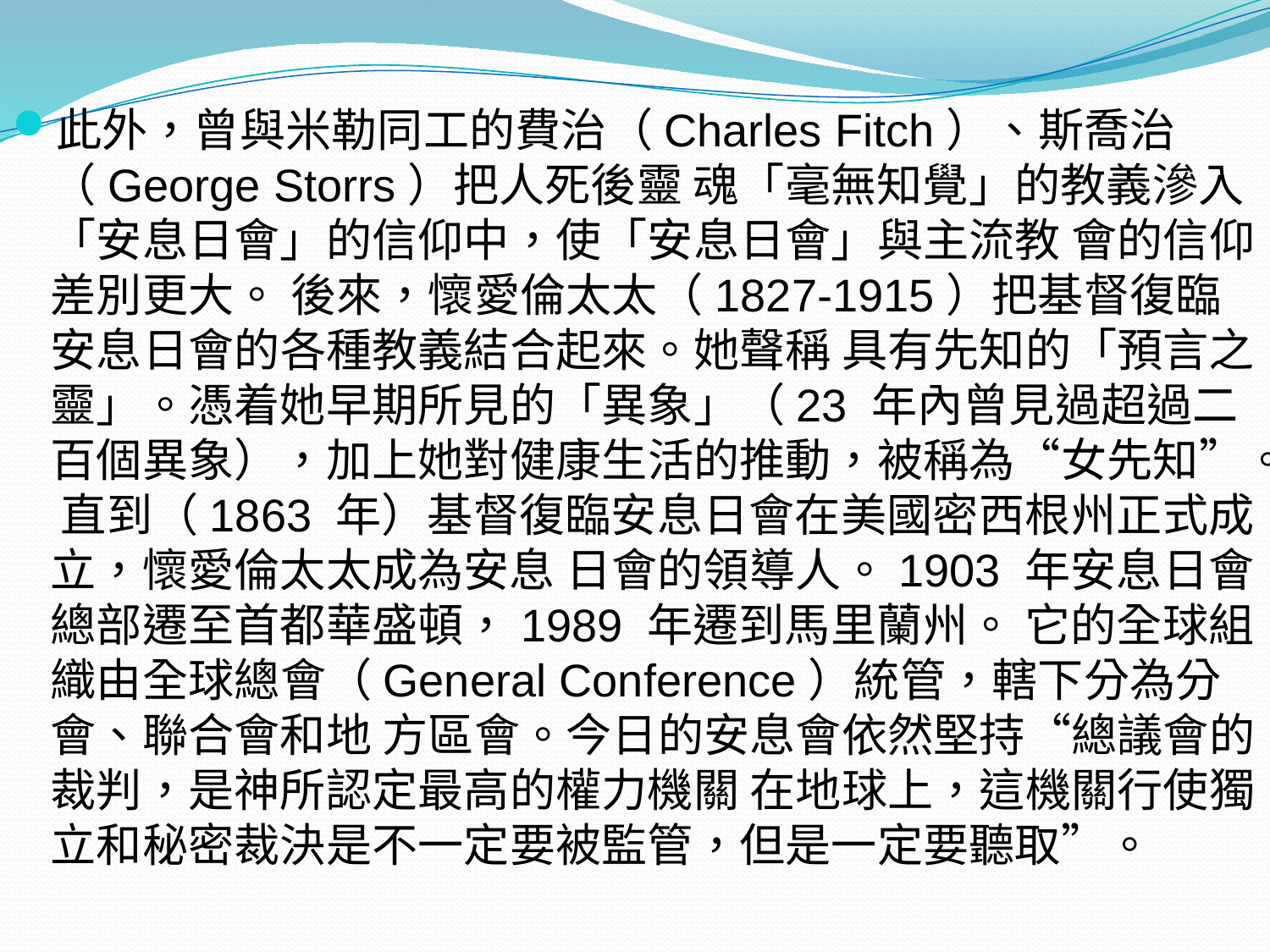

#
此外，曾與米勒同工的費治（Charles Fitch）、斯喬治（George Storrs）把人死後靈 魂「毫無知覺」的教義滲入「安息日會」的信仰中，使「安息日會」與主流教 會的信仰差別更大。 後來，懷愛倫太太（1827-1915）把基督復臨安息日會的各種教義結合起來。她聲稱 具有先知的「預言之靈」。憑着她早期所見的「異象」（23 年內曾見過超過二 百個異象），加上她對健康生活的推動，被稱為“女先知”。 直到（1863 年）基督復臨安息日會在美國密西根州正式成立，懷愛倫太太成為安息 日會的領導人。1903 年安息日會總部遷至首都華盛頓，1989 年遷到馬里蘭州。 它的全球組織由全球總會（General Conference）統管，轄下分為分會、聯合會和地 方區會。今日的安息會依然堅持“總議會的裁判，是神所認定最高的權力機關 在地球上，這機關行使獨立和秘密裁決是不一定要被監管，但是一定要聽取”。